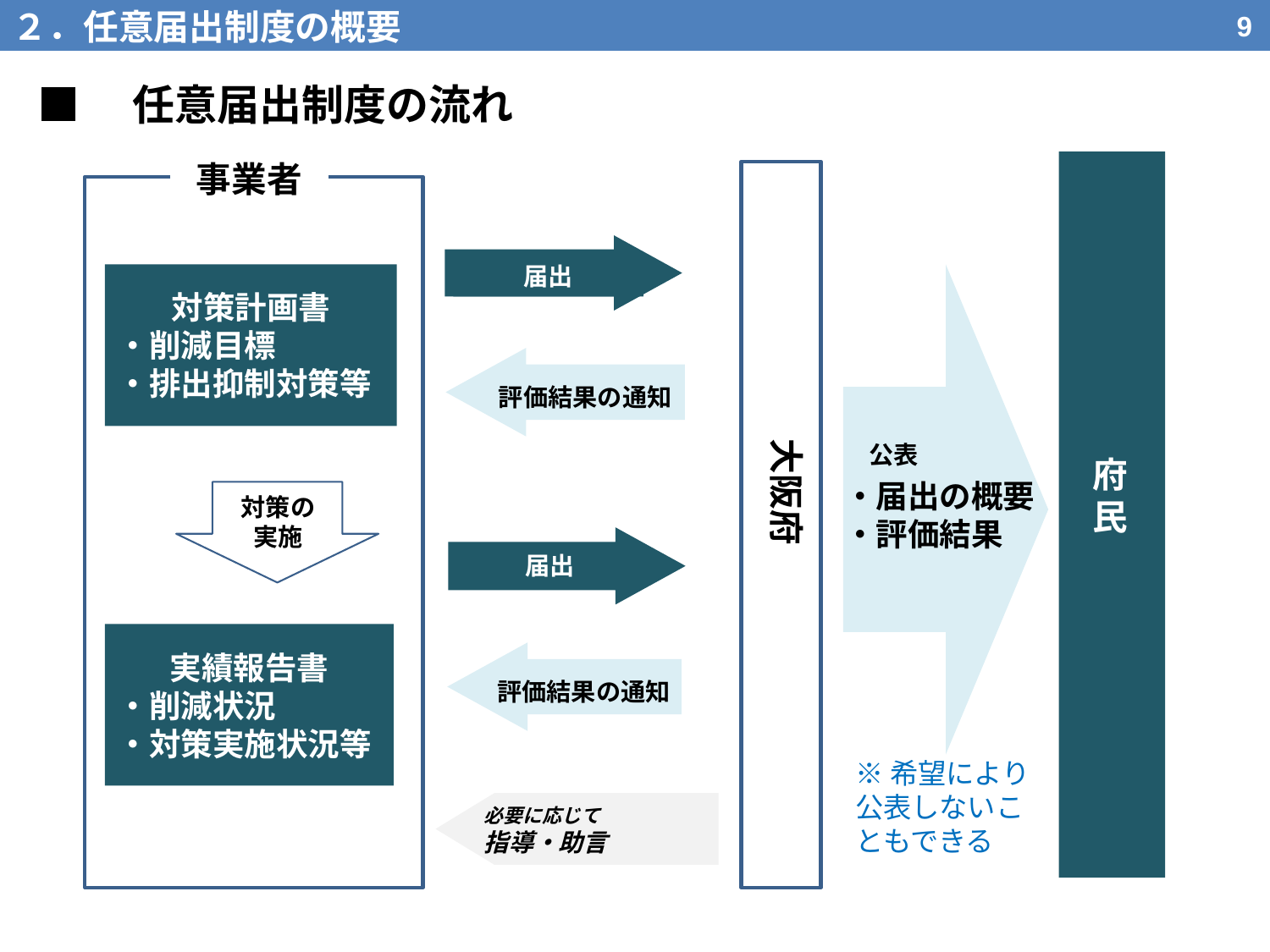

２．任意届出制度の概要
9
■　任意届出制度の流れ
事業者

届出
対策計画書
・削減目標
・排出抑制対策等

評価結果の通知

大阪府
　公表
・届出の概要
・評価結果

府
民

対策の
実施

届出
実績報告書
・削減状況
・対策実施状況等

評価結果の通知
※希望により公表しないこともできる

必要に応じて
指導・助言